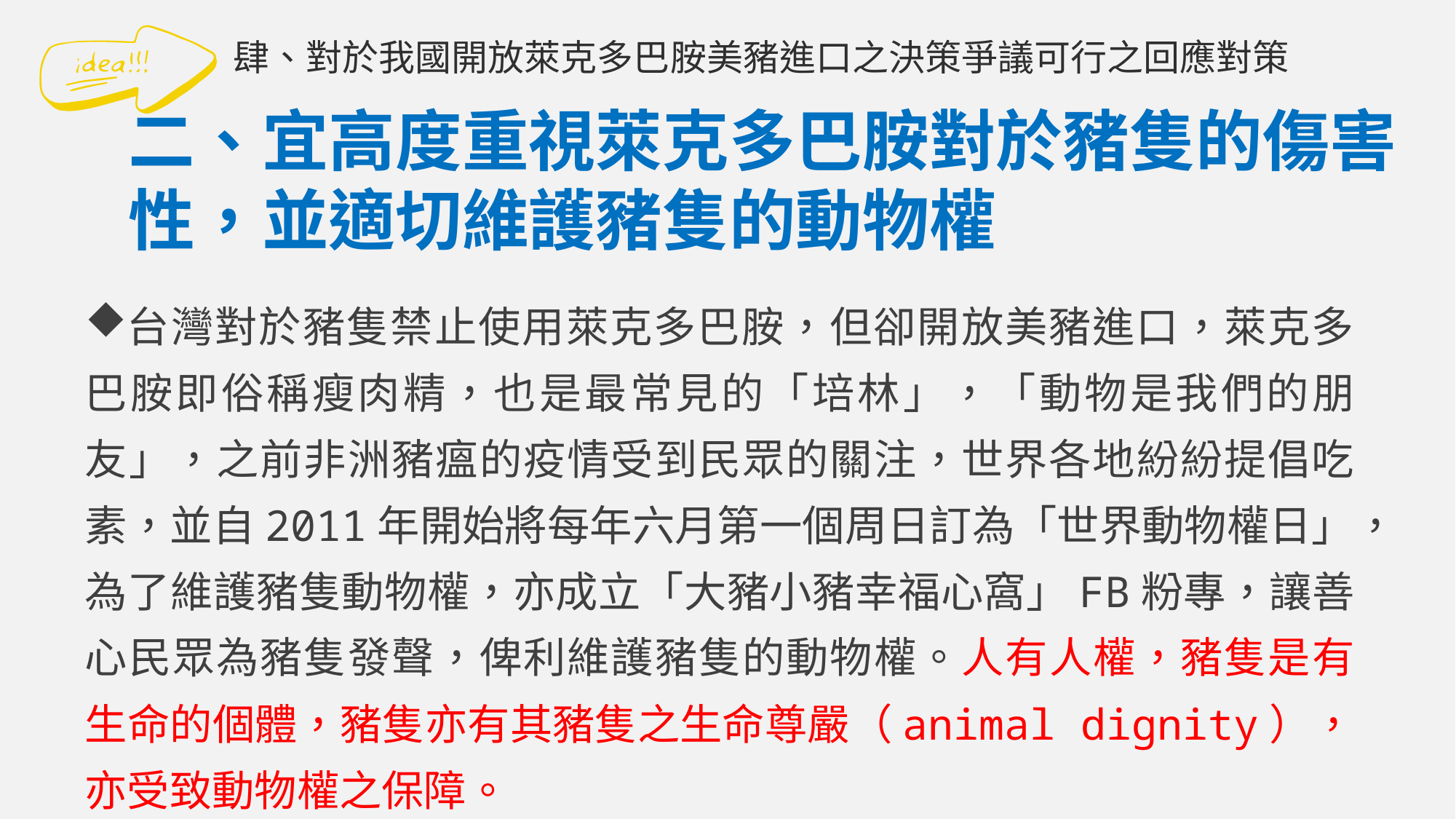

肆、對於我國開放萊克多巴胺美豬進口之決策爭議可行之回應對策
二、宜高度重視萊克多巴胺對於豬隻的傷害性，並適切維護豬隻的動物權
台灣對於豬隻禁止使用萊克多巴胺，但卻開放美豬進口，萊克多巴胺即俗稱瘦肉精，也是最常見的「培林」，「動物是我們的朋友」，之前非洲豬瘟的疫情受到民眾的關注，世界各地紛紛提倡吃素，並自2011年開始將每年六月第一個周日訂為「世界動物權日」，為了維護豬隻動物權，亦成立「大豬小豬幸福心窩」FB粉專，讓善心民眾為豬隻發聲，俾利維護豬隻的動物權。人有人權，豬隻是有生命的個體，豬隻亦有其豬隻之生命尊嚴（animal dignity），亦受致動物權之保障。